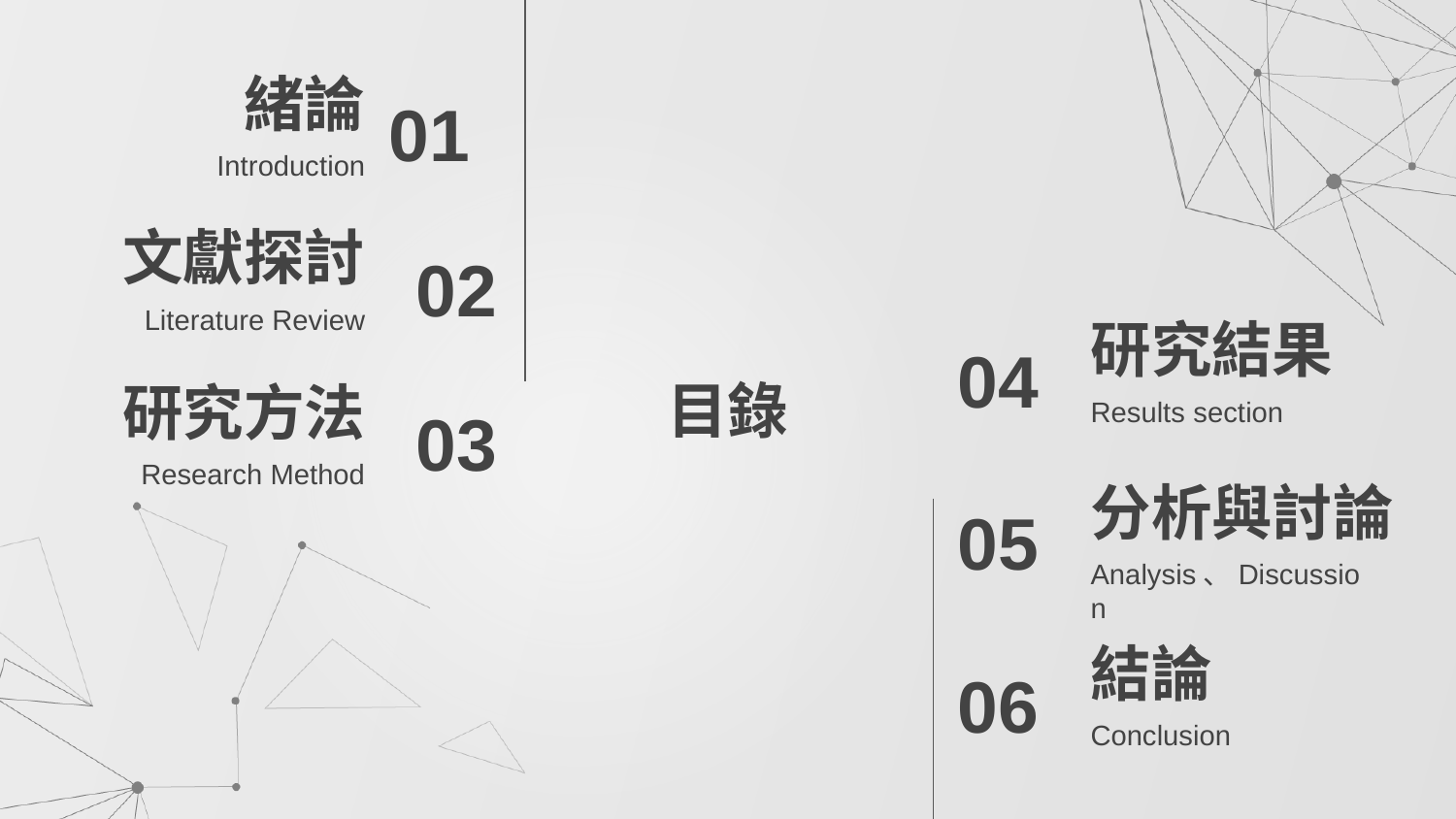

緒論
 01
Introduction
文獻探討
02
Literature Review
研究結果
04
# 目錄
研究方法
Results section
03
Research Method
分析與討論
05
Analysis、Discussion
結論
06
Conclusion